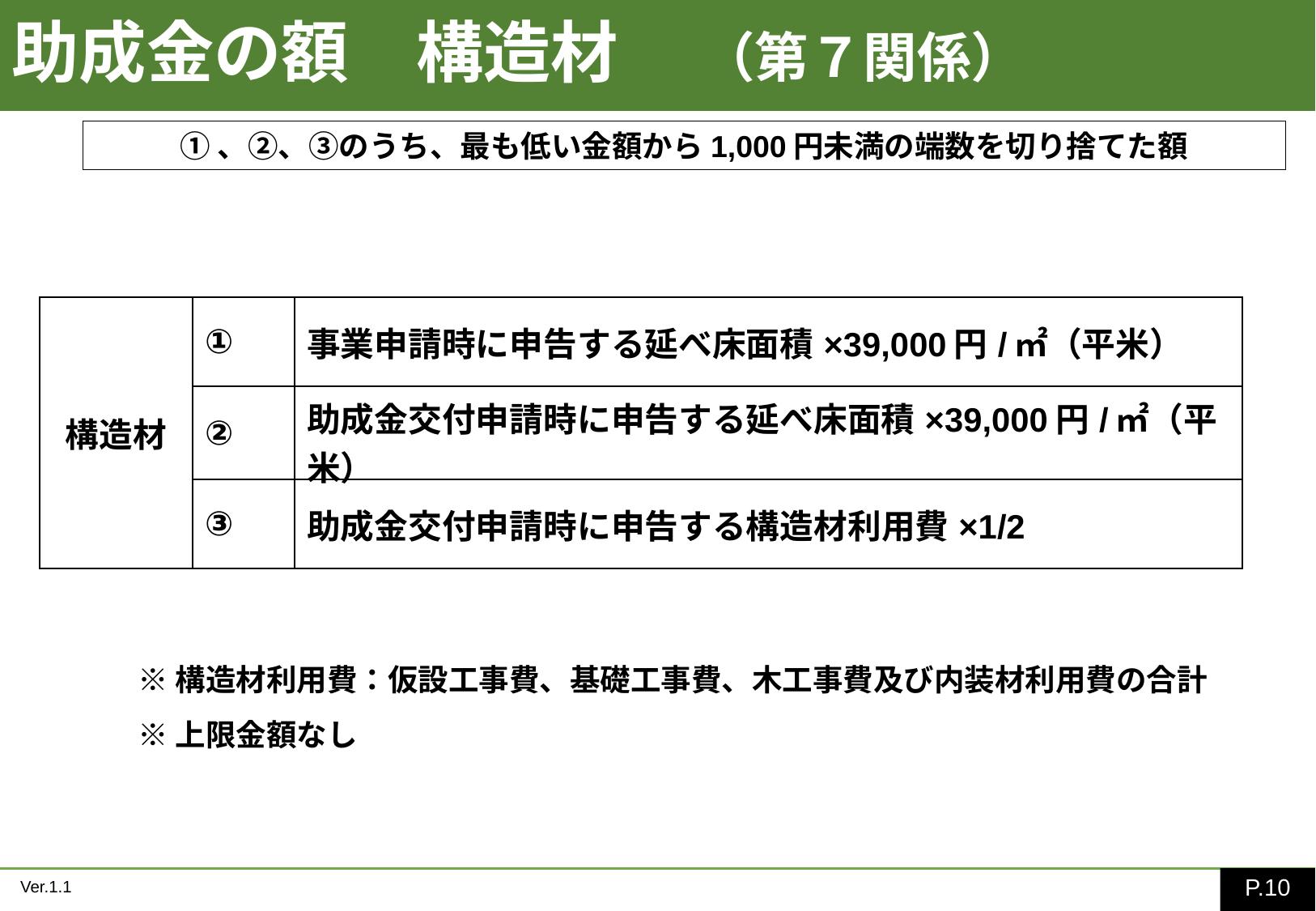

助成金の額　構造材　 （第７関係）

①、②、③のうち、最も低い金額から1,000円未満の端数を切り捨てた額
| 構造材 | ① | 事業申請時に申告する延べ床面積×39,000円/㎡（平米） |
| --- | --- | --- |
|  | ② | 助成金交付申請時に申告する延べ床面積×39,000円/㎡（平米） |
|  | ③ | 助成金交付申請時に申告する構造材利用費×1/2 |
※構造材利用費：仮設工事費、基礎工事費、木工事費及び内装材利用費の合計
※上限金額なし